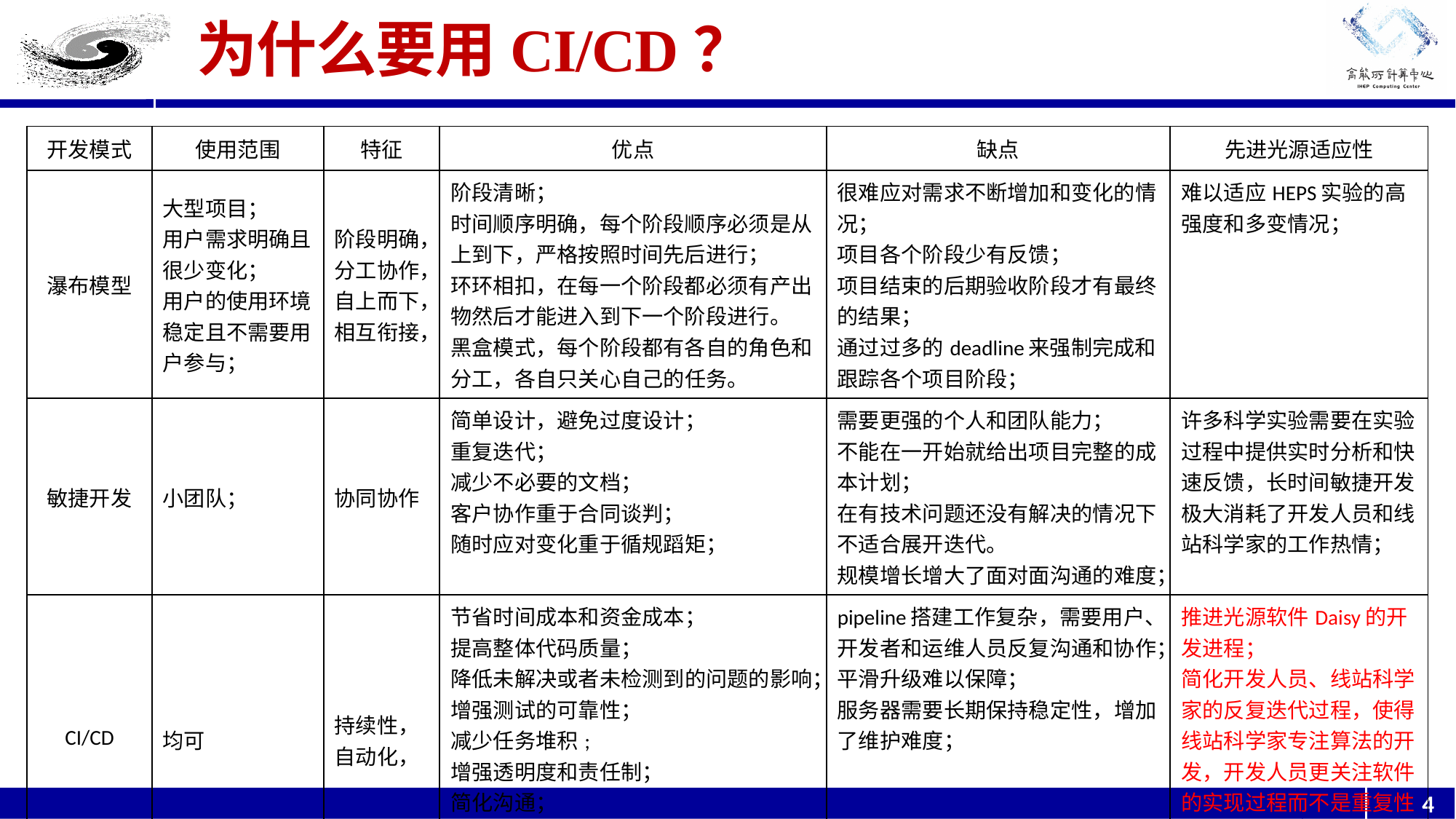

# 为什么要用CI/CD？
| 开发模式 | 使用范围 | 特征 | 优点 | 缺点 | 先进光源适应性 |
| --- | --- | --- | --- | --- | --- |
| 瀑布模型 | 大型项目； 用户需求明确且很少变化； 用户的使用环境稳定且不需要用户参与； | 阶段明确， 分工协作， 自上而下， 相互衔接， | 阶段清晰； 时间顺序明确，每个阶段顺序必须是从上到下，严格按照时间先后进行； 环环相扣，在每一个阶段都必须有产出物然后才能进入到下一个阶段进行。 黑盒模式，每个阶段都有各自的角色和分工，各自只关心自己的任务。 | 很难应对需求不断增加和变化的情况； 项目各个阶段少有反馈； 项目结束的后期验收阶段才有最终的结果； 通过过多的deadline来强制完成和跟踪各个项目阶段； | 难以适应HEPS实验的高强度和多变情况； |
| 敏捷开发 | 小团队； | 协同协作 | 简单设计，避免过度设计； 重复迭代； 减少不必要的文档； 客户协作重于合同谈判； 随时应对变化重于循规蹈矩； | 需要更强的个人和团队能力； 不能在一开始就给出项目完整的成本计划； 在有技术问题还没有解决的情况下不适合展开迭代。 规模增长增大了面对面沟通的难度； | 许多科学实验需要在实验过程中提供实时分析和快速反馈，长时间敏捷开发极大消耗了开发人员和线站科学家的工作热情； |
| CI/CD | 均可 | 持续性，自动化， | 节省时间成本和资金成本； 提高整体代码质量； 降低未解决或者未检测到的问题的影响； 增强测试的可靠性； 减少任务堆积; 增强透明度和责任制； 简化沟通； 频繁的更新和维护； 提升客户满意度； | pipeline搭建工作复杂，需要用户、开发者和运维人员反复沟通和协作； 平滑升级难以保障； 服务器需要长期保持稳定性，增加了维护难度； | 推进光源软件Daisy的开发进程； 简化开发人员、线站科学家的反复迭代过程，使得线站科学家专注算法的开发，开发人员更关注软件的实现过程而不是重复性构建、测试和部署过程； |